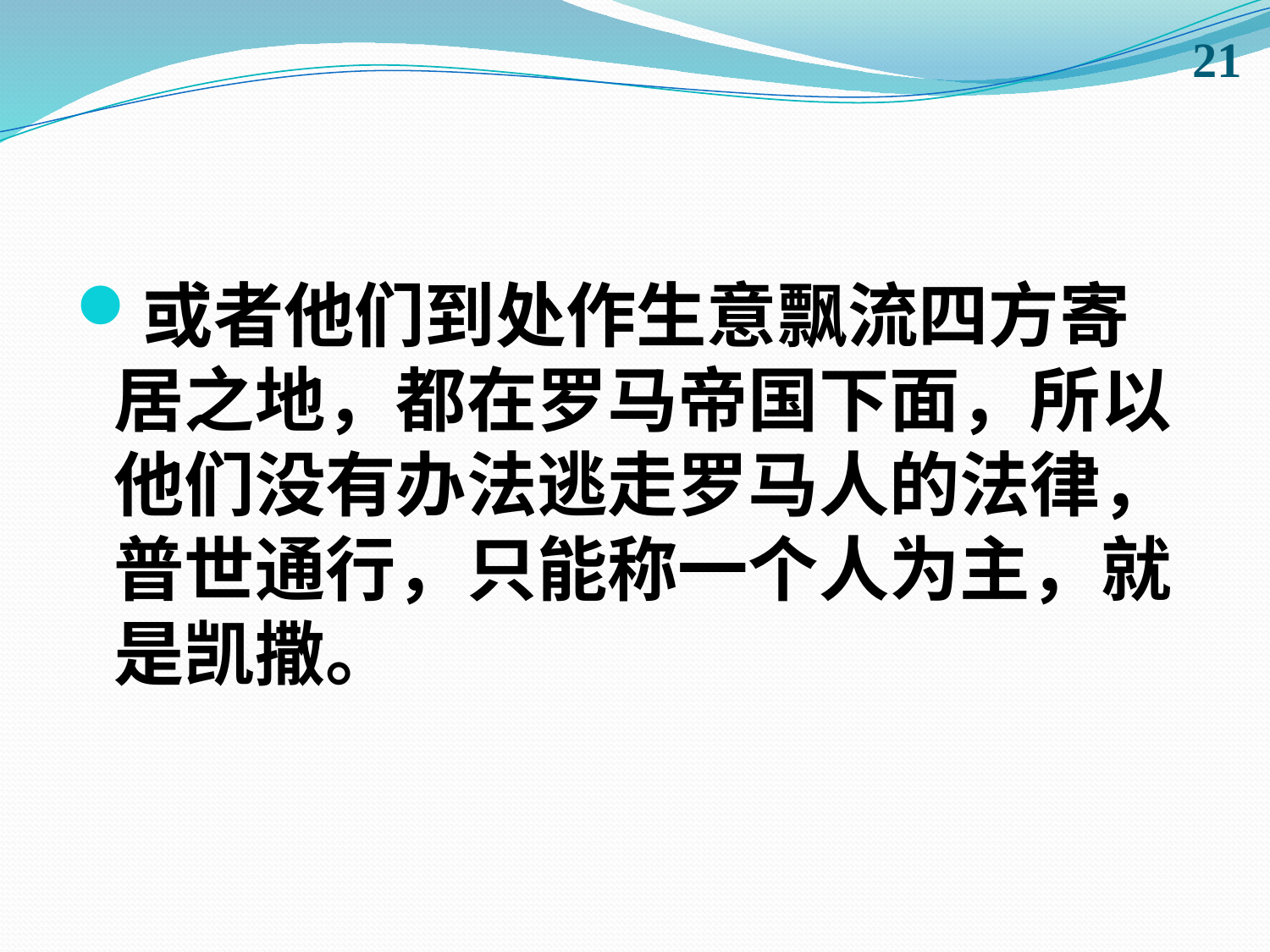

21

或者他们到处作生意飘流四方寄居之地，都在罗马帝国下面，所以他们没有办法逃走罗马人的法律，普世通行，只能称一个人为主，就是凯撒。